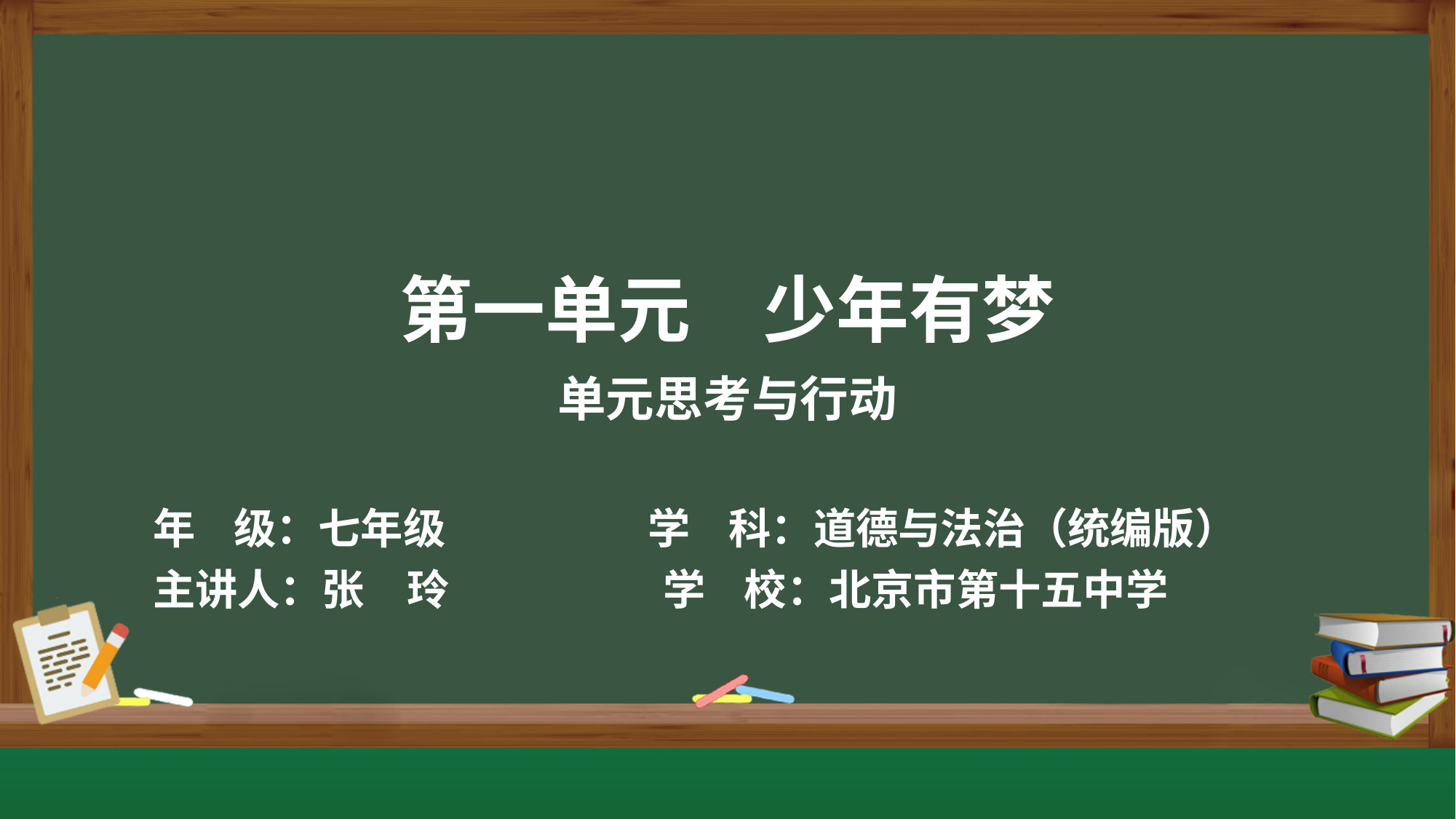

第一单元　少年有梦
单元思考与行动
年    级：七年级                     学    科：道德与法治（统编版）
主讲人：张　玲　　　         学    校：北京市第十五中学